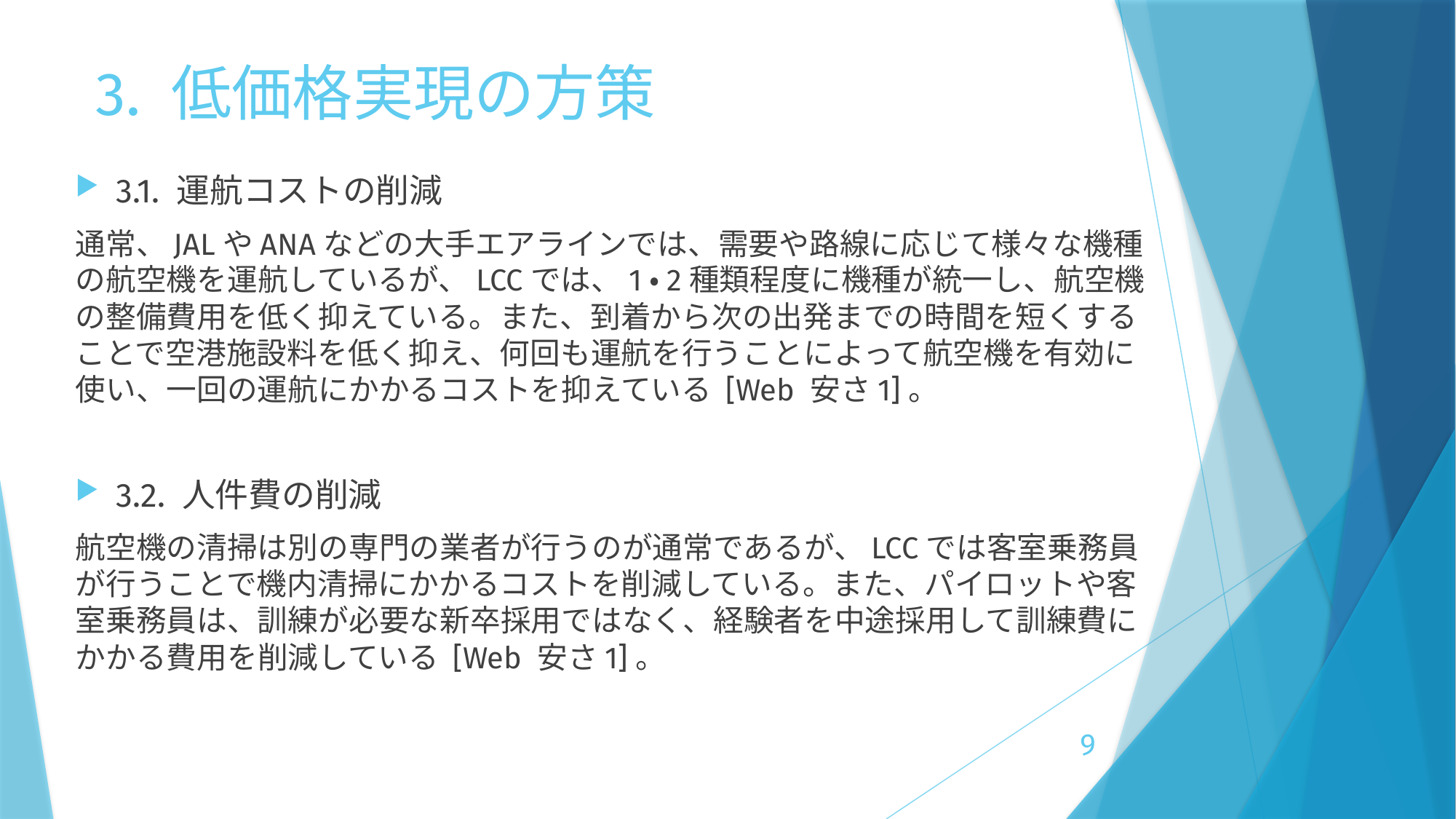

# 3. 低価格実現の方策
3.1. 運航コストの削減
通常、JALやANAなどの大手エアラインでは、需要や路線に応じて様々な機種の航空機を運航しているが、LCCでは、1・2種類程度に機種が統一し、航空機の整備費用を低く抑えている。また、到着から次の出発までの時間を短くすることで空港施設料を低く抑え、何回も運航を行うことによって航空機を有効に使い、一回の運航にかかるコストを抑えている [Web 安さ1]。

3.2. 人件費の削減
航空機の清掃は別の専門の業者が行うのが通常であるが、LCCでは客室乗務員が行うことで機内清掃にかかるコストを削減している。また、パイロットや客室乗務員は、訓練が必要な新卒採用ではなく、経験者を中途採用して訓練費にかかる費用を削減している [Web 安さ1]。

9